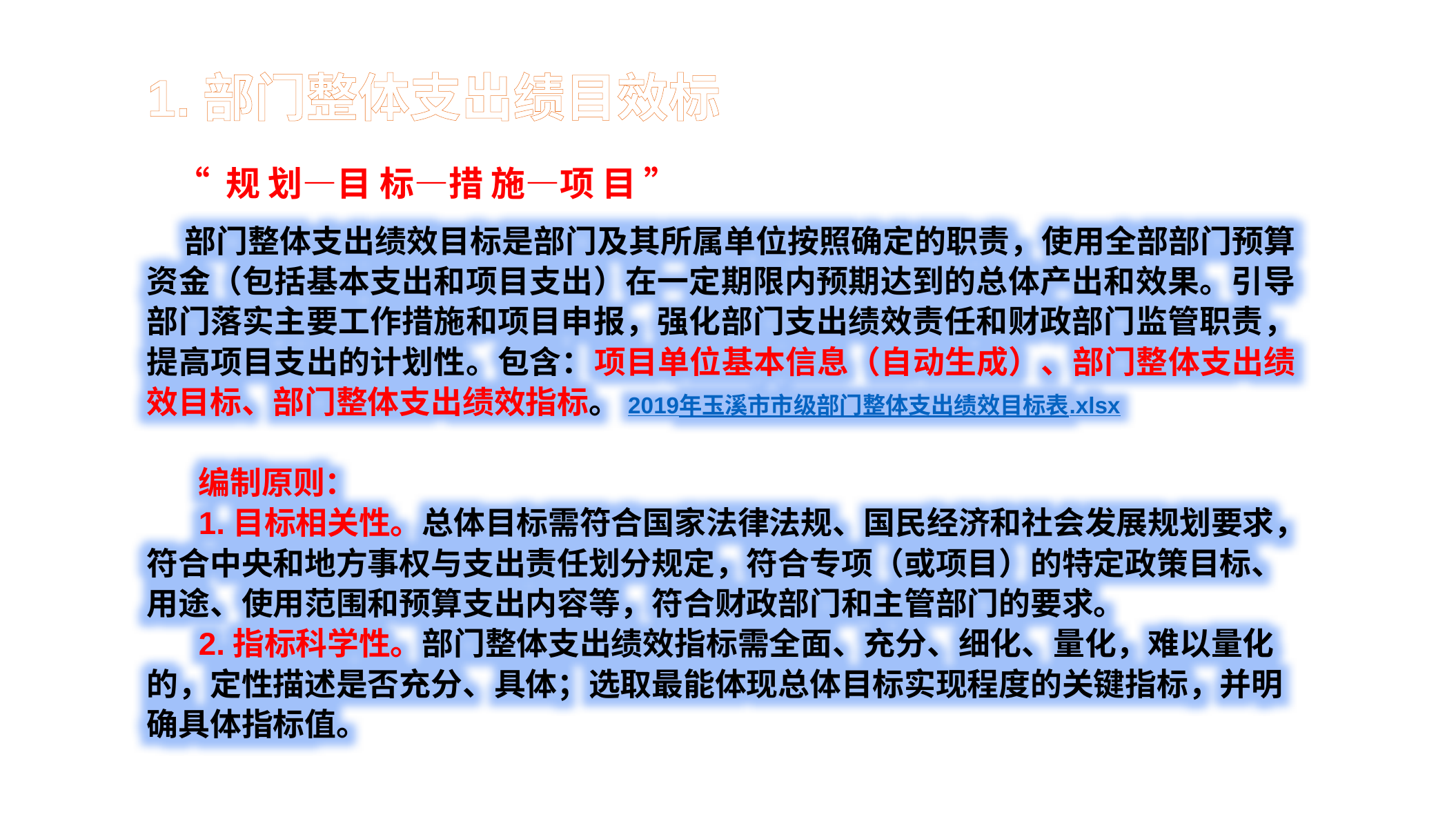

# 1.部门整体支出绩目效标
“ 规 划—目 标—措 施—项 目 ”
    部门整体支出绩效目标是部门及其所属单位按照确定的职责，使用全部部门预算资金（包括基本支出和项目支出）在一定期限内预期达到的总体产出和效果。引导部门落实主要工作措施和项目申报，强化部门支出绩效责任和财政部门监管职责，提高项目支出的计划性。包含：项目单位基本信息（自动生成）、部门整体支出绩效目标、部门整体支出绩效指标。2019年玉溪市市级部门整体支出绩效目标表.xlsx

编制原则：
1.目标相关性。总体目标需符合国家法律法规、国民经济和社会发展规划要求，符合中央和地方事权与支出责任划分规定，符合专项（或项目）的特定政策目标、用途、使用范围和预算支出内容等，符合财政部门和主管部门的要求。
2.指标科学性。部门整体支出绩效指标需全面、充分、细化、量化，难以量化的，定性描述是否充分、具体；选取最能体现总体目标实现程度的关键指标，并明确具体指标值。